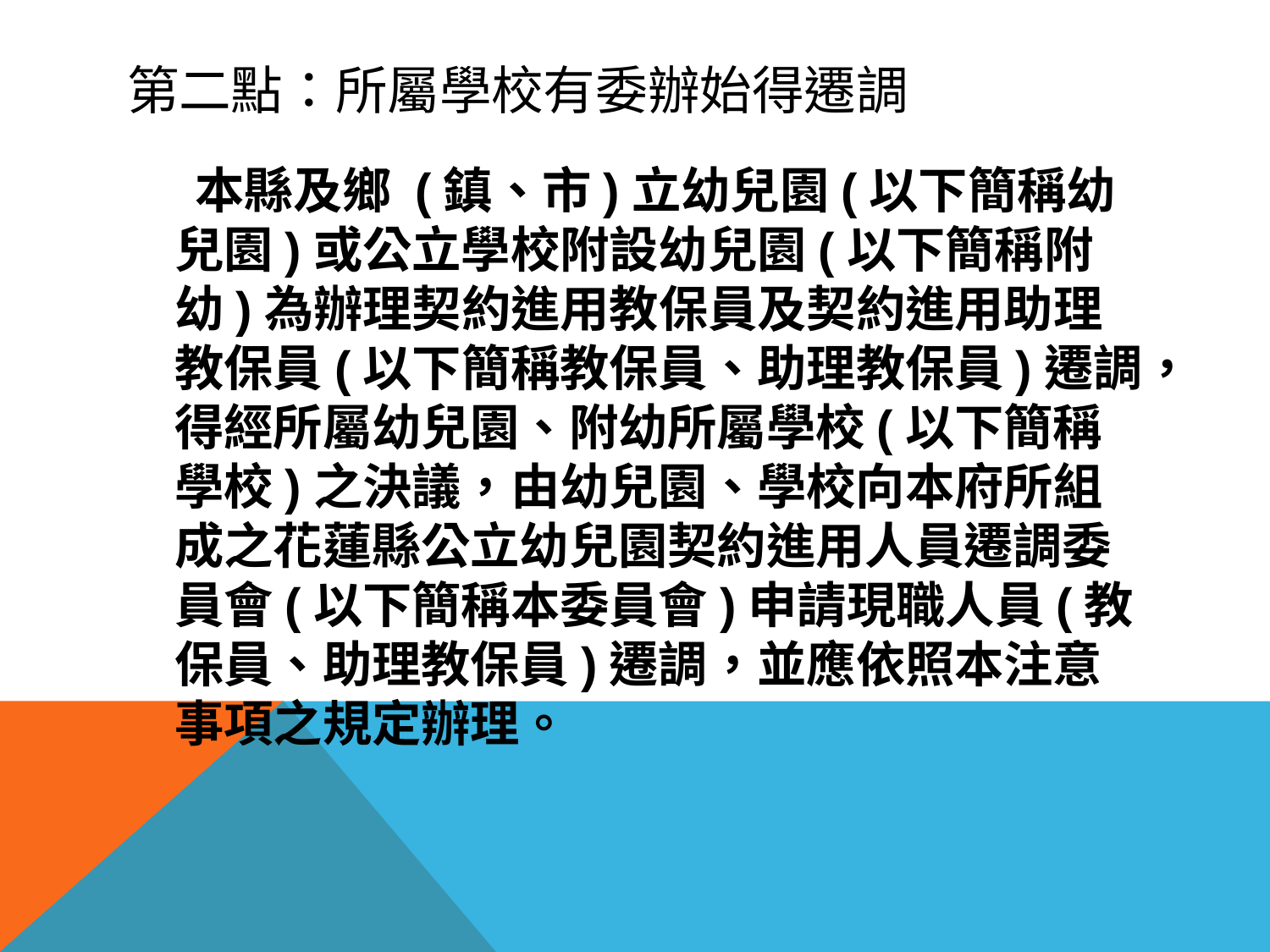

# 第二點：所屬學校有委辦始得遷調
     本縣及鄉 (鎮、市)立幼兒園(以下簡稱幼兒園)或公立學校附設幼兒園(以下簡稱附幼)為辦理契約進用教保員及契約進用助理教保員(以下簡稱教保員、助理教保員)遷調，得經所屬幼兒園、附幼所屬學校(以下簡稱學校)之決議，由幼兒園、學校向本府所組成之花蓮縣公立幼兒園契約進用人員遷調委員會(以下簡稱本委員會)申請現職人員(教保員、助理教保員)遷調，並應依照本注意事項之規定辦理。